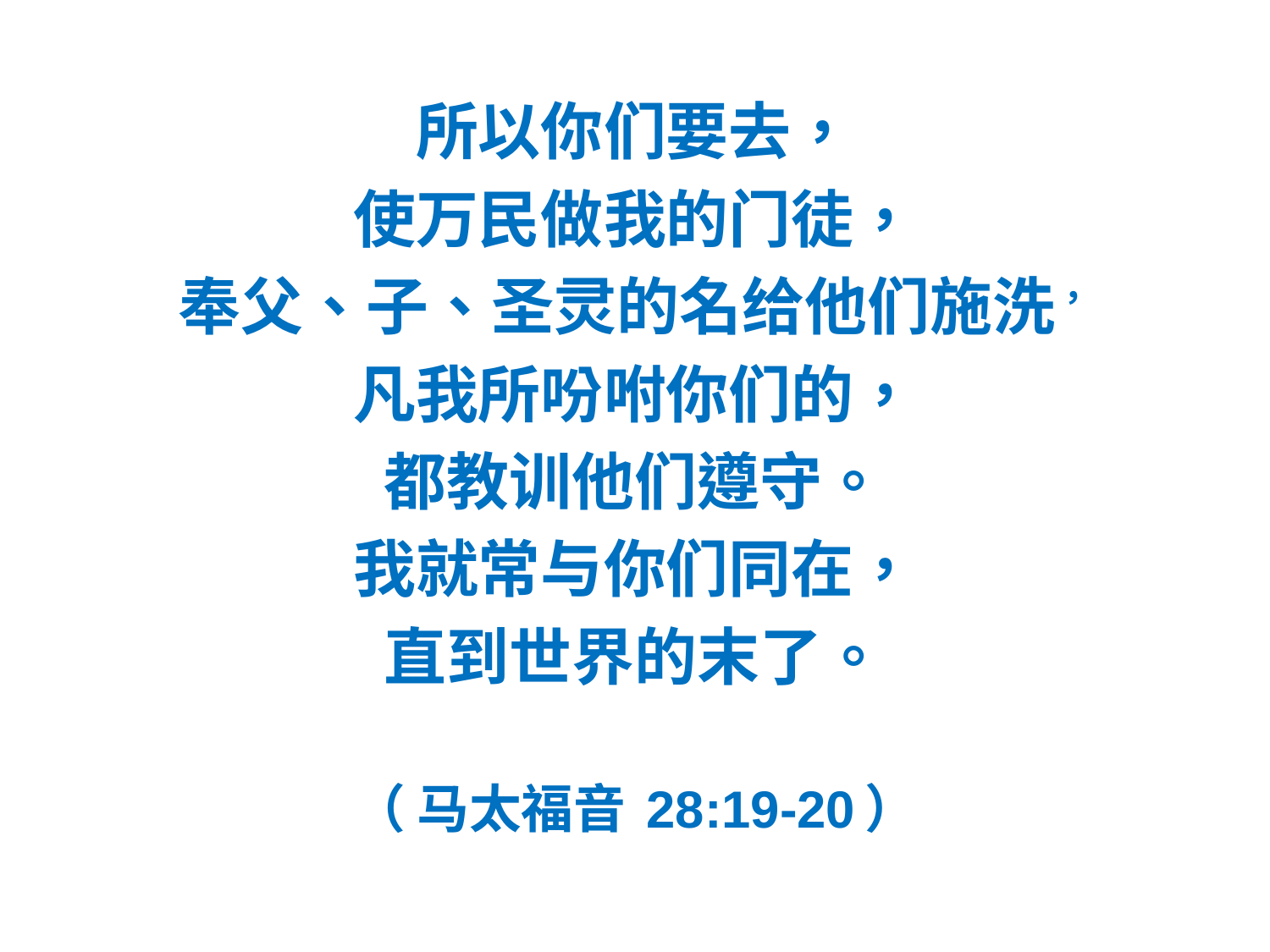

#
所以你们要去，
使万民做我的门徒，
奉父、子、圣灵的名给他们施洗，
凡我所吩咐你们的，
都教训他们遵守。
我就常与你们同在，
直到世界的末了。

（ 马太福音 28:19-20）